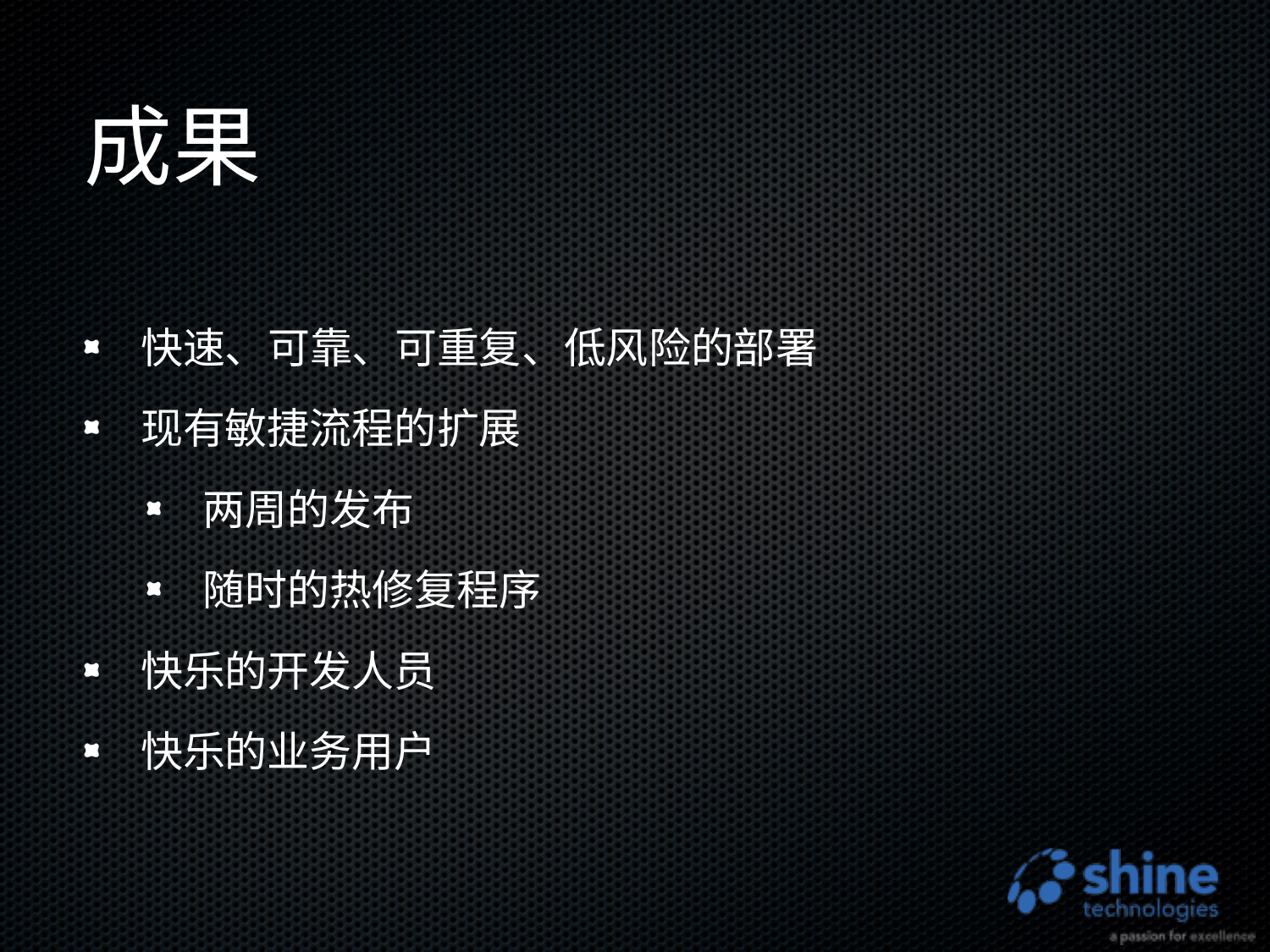

# 成果
快速、可靠、可重复、低风险的部署
现有敏捷流程的扩展
两周的发布
随时的热修复程序
快乐的开发人员
快乐的业务用户